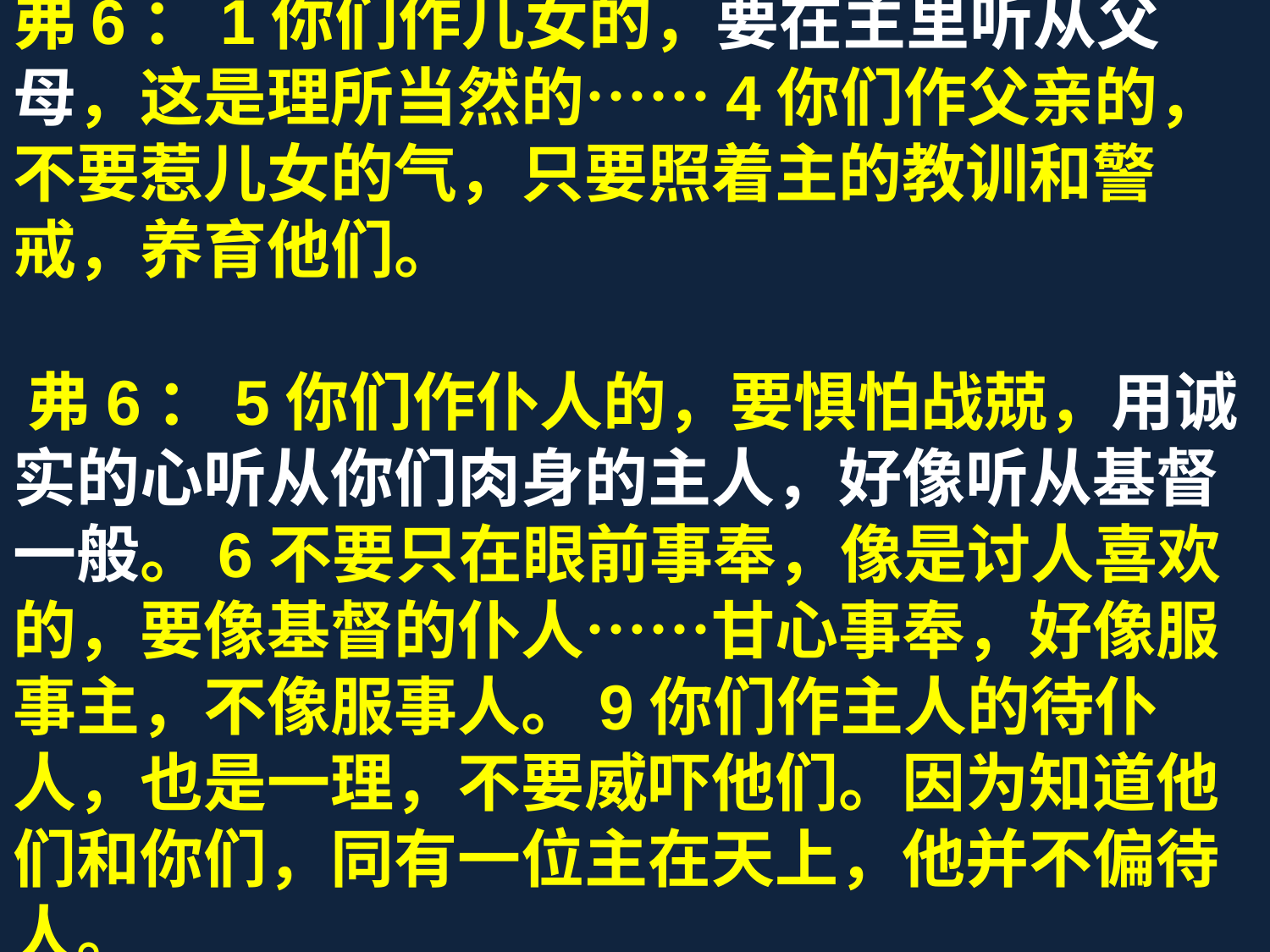

# 弗6：1你们作儿女的，要在主里听从父母，这是理所当然的……4你们作父亲的，不要惹儿女的气，只要照着主的教训和警戒，养育他们。 弗6：5你们作仆人的，要惧怕战兢，用诚实的心听从你们肉身的主人，好像听从基督一般。6不要只在眼前事奉，像是讨人喜欢的，要像基督的仆人……甘心事奉，好像服事主，不像服事人。9你们作主人的待仆人，也是一理，不要威吓他们。因为知道他们和你们，同有一位主在天上，他并不偏待人。